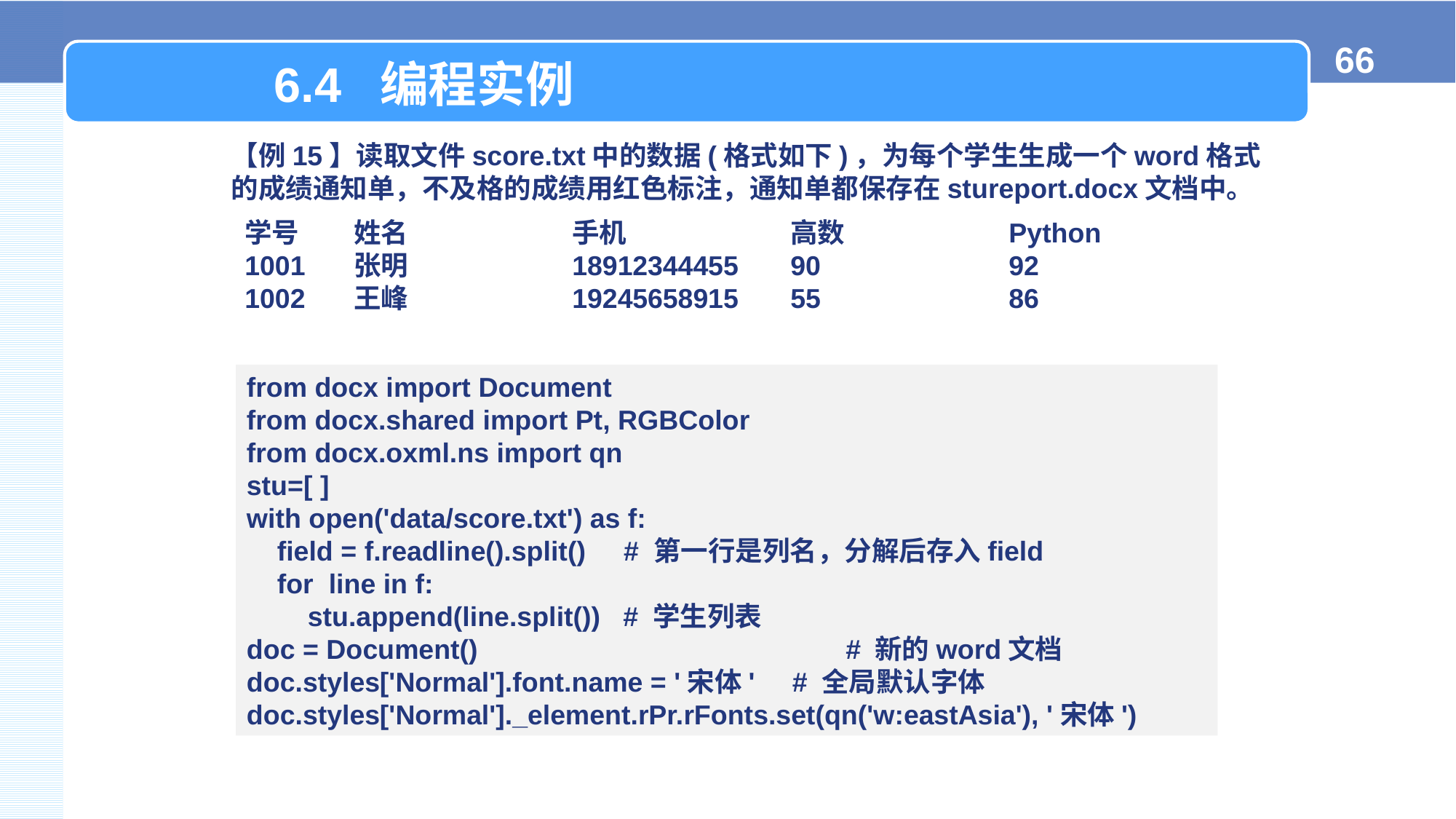

6.4  编程实例
【例15】读取文件score.txt中的数据(格式如下)，为每个学生生成一个word格式的成绩通知单，不及格的成绩用红色标注，通知单都保存在stureport.docx文档中。
学号	姓名		手机		高数		Python
1001	张明		18912344455	90		92
1002	王峰		19245658915	55		86
from docx import Document
from docx.shared import Pt, RGBColor
from docx.oxml.ns import qn
stu=[ ]
with open('data/score.txt') as f:
    field = f.readline().split()     # 第一行是列名，分解后存入field
    for  line in f:
        stu.append(line.split())   # 学生列表
doc = Document()  			       # 新的word文档
doc.styles['Normal'].font.name = '宋体'    	# 全局默认字体
doc.styles['Normal']._element.rPr.rFonts.set(qn('w:eastAsia'), '宋体')